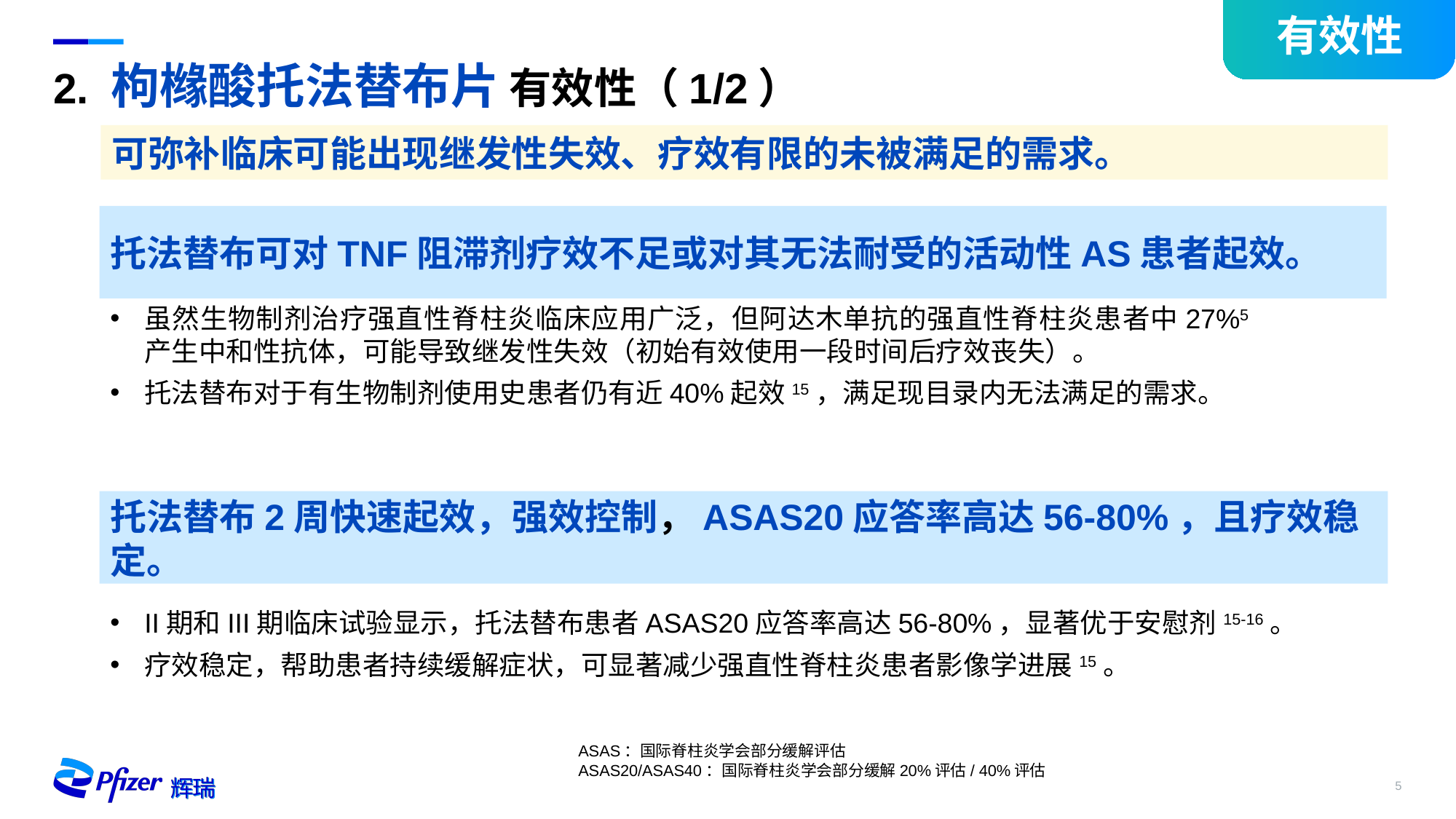

有效性
# 2. 枸橼酸托法替布片 有效性（1/2）
可弥补临床可能出现继发性失效、疗效有限的未被满足的需求。
托法替布可对TNF阻滞剂疗效不足或对其无法耐受的活动性AS患者起效。
虽然生物制剂治疗强直性脊柱炎临床应用广泛，但阿达木单抗的强直性脊柱炎患者中27%5产生中和性抗体，可能导致继发性失效（初始有效使用一段时间后疗效丧失）。
托法替布对于有生物制剂使用史患者仍有近40%起效15，满足现目录内无法满足的需求。

托法替布2周快速起效，强效控制，ASAS20应答率高达56-80%，且疗效稳定。
II期和III期临床试验显示，托法替布患者ASAS20应答率高达56-80%，显著优于安慰剂15-16。
疗效稳定，帮助患者持续缓解症状，可显著减少强直性脊柱炎患者影像学进展15。

ASAS：国际脊柱炎学会部分缓解评估
ASAS20/ASAS40：国际脊柱炎学会部分缓解20%评估/ 40%评估